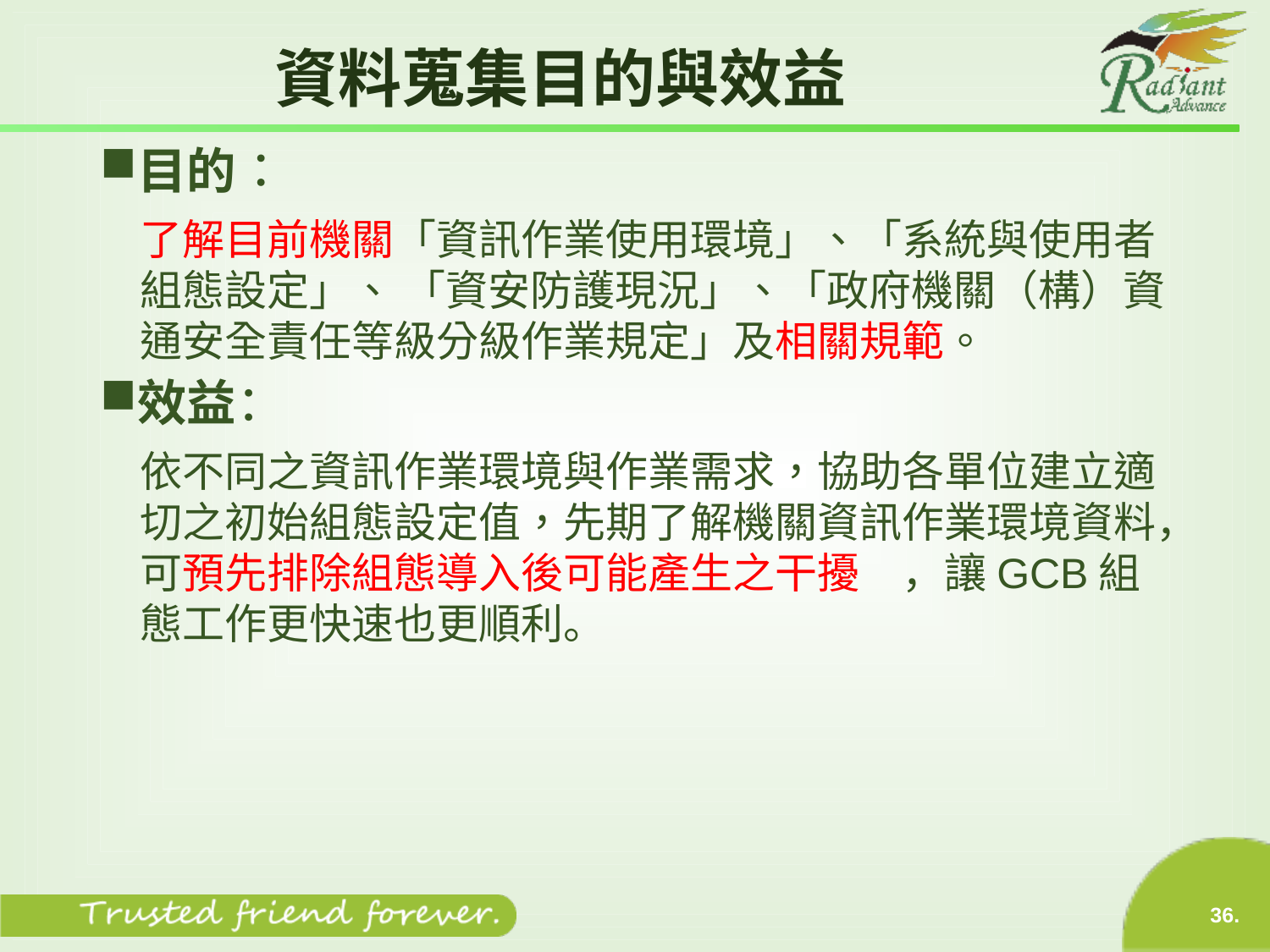

# 資料蒐集目的與效益
目的：
了解目前機關「資訊作業使用環境」、「系統與使用者組態設定」、 「資安防護現況」、「政府機關（構）資通安全責任等級分級作業規定」及相關規範。
效益：
依不同之資訊作業環境與作業需求，協助各單位建立適切之初始組態設定值，先期了解機關資訊作業環境資料，可預先排除組態導入後可能產生之干擾	，讓GCB組態工作更快速也更順利。
36.